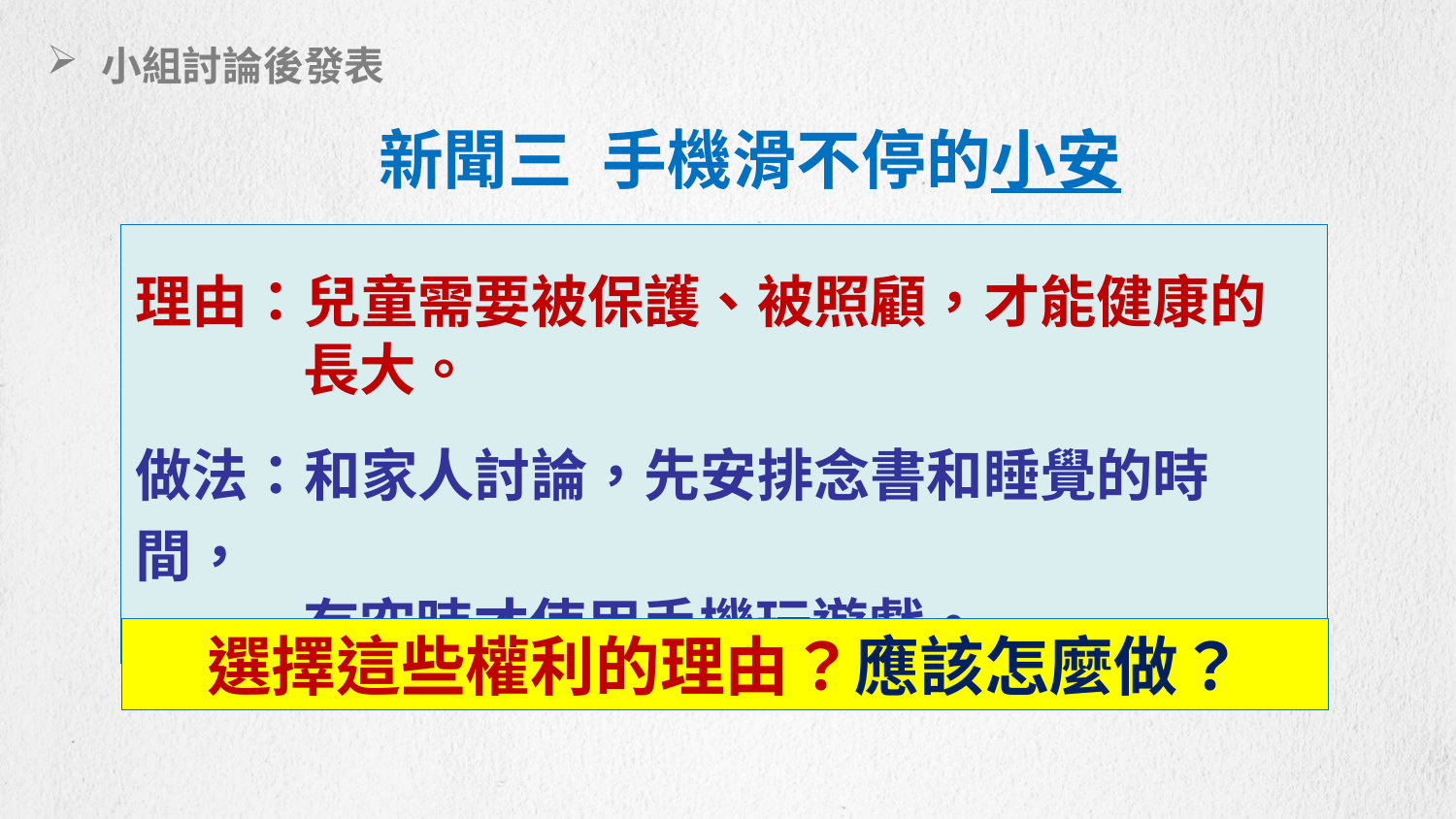

小組討論後發表
# 新聞三  手機滑不停的小安
理由：兒童需要被保護、被照顧，才能健康的
            長大。
做法：和家人討論，先安排念書和睡覺的時間，
            有空時才使用手機玩遊戲。
| 事件情節 | 影 響 | 應保障的權利 |
| --- | --- | --- |
| 小安愛滑手機，他會一直滑，總是停不下來。 | 沒時間念書睡覺，成績和視力變差。 | ? |
受保護權
健康照護權
選擇這些權利的理由？應該怎麼做？